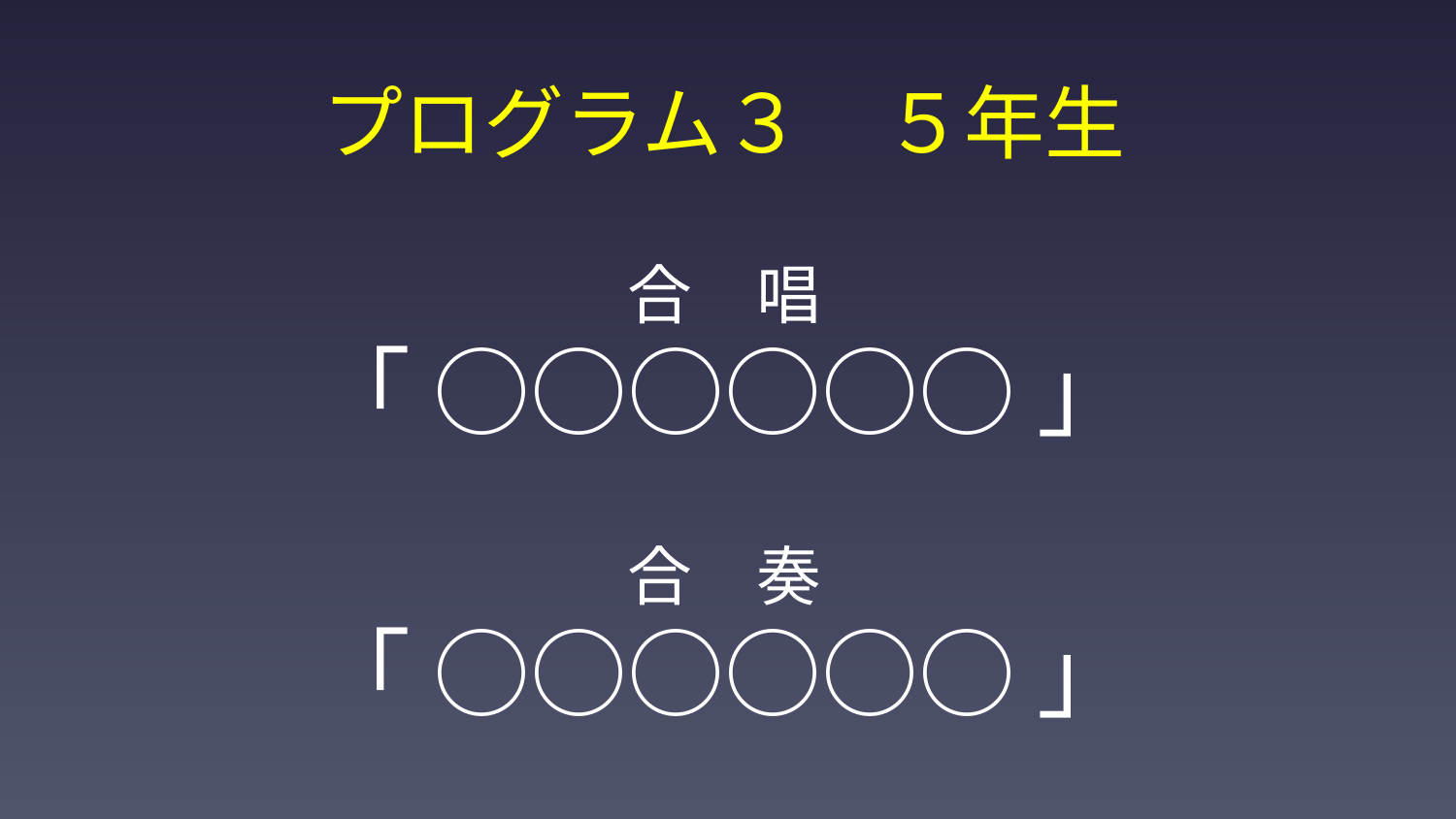

# プログラム３　５年生
合　唱
「 ○○○○○○ 」

合　奏
「 ○○○○○○ 」